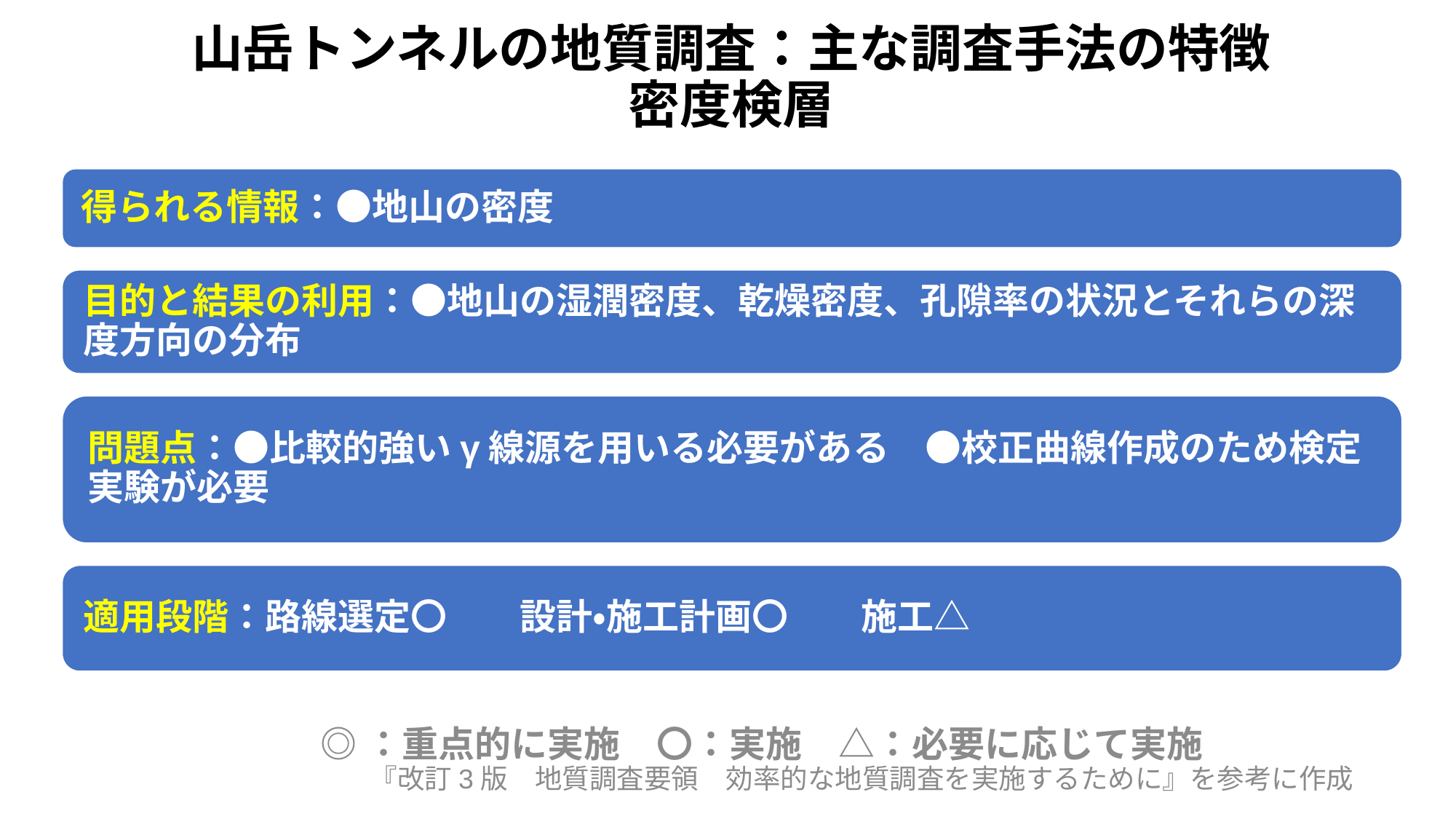

# 山岳トンネルの地質調査：主な調査手法の特徴 密度検層
得られる情報：●地山の密度
目的と結果の利用：●地山の湿潤密度、乾燥密度、孔隙率の状況とそれらの深度方向の分布
問題点：●比較的強いγ線源を用いる必要がある　●校正曲線作成のため検定実験が必要
適用段階：路線選定〇　　設計・施工計画〇　　施工△
◎：重点的に実施　〇：実施　△：必要に応じて実施
『改訂3版　地質調査要領　効率的な地質調査を実施するために』を参考に作成